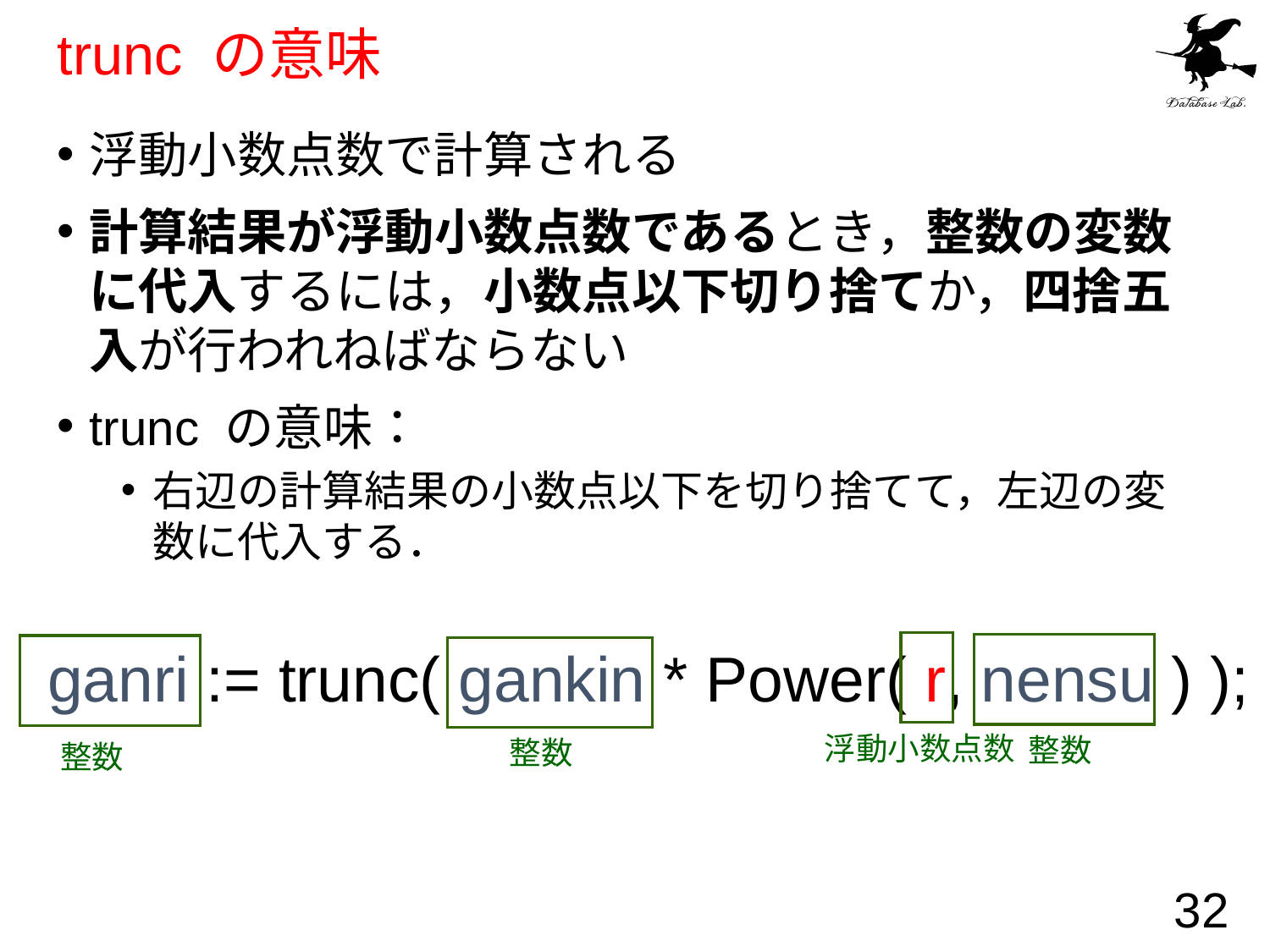

# trunc の意味
浮動小数点数で計算される
計算結果が浮動小数点数であるとき，整数の変数に代入するには，小数点以下切り捨てか，四捨五入が行われねばならない
trunc の意味：
右辺の計算結果の小数点以下を切り捨てて，左辺の変数に代入する．

ganri := trunc( gankin * Power( r, nensu ) );

浮動小数点数
整数
整数
整数
32